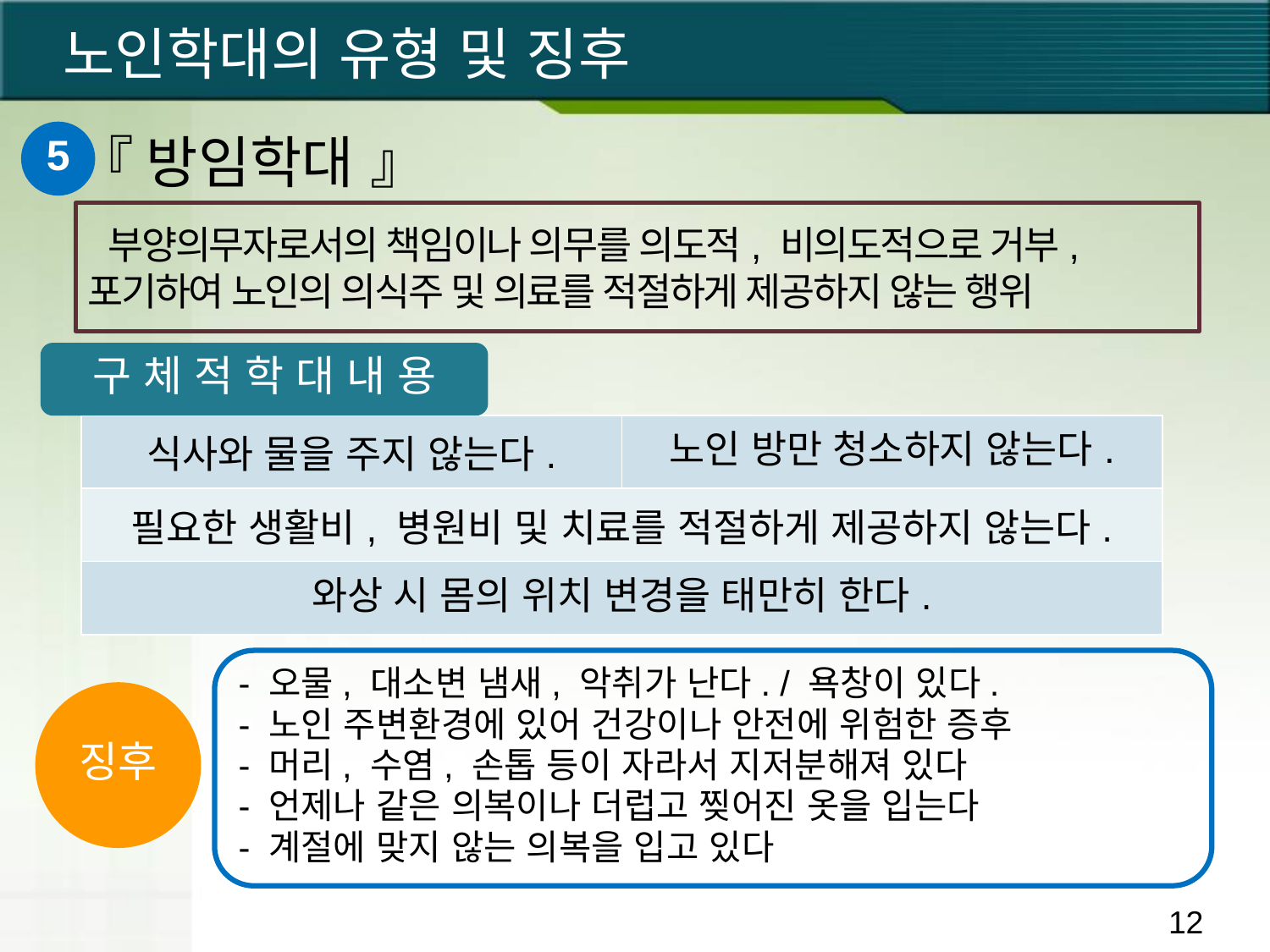

노인학대의 유형 및 징후
『 방임학대 』
5
 부양의무자로서의 책임이나 의무를 의도적, 비의도적으로 거부, 포기하여 노인의 의식주 및 의료를 적절하게 제공하지 않는 행위
구 체 적 학 대 내 용
| 식사와 물을 주지 않는다. | 노인 방만 청소하지 않는다. |
| --- | --- |
| 필요한 생활비, 병원비 및 치료를 적절하게 제공하지 않는다. |  |
| 와상 시 몸의 위치 변경을 태만히 한다. |  |
- 오물, 대소변 냄새, 악취가 난다. / 욕창이 있다.
- 노인 주변환경에 있어 건강이나 안전에 위험한 증후
- 머리, 수염, 손톱 등이 자라서 지저분해져 있다
- 언제나 같은 의복이나 더럽고 찢어진 옷을 입는다
- 계절에 맞지 않는 의복을 입고 있다
징후
12